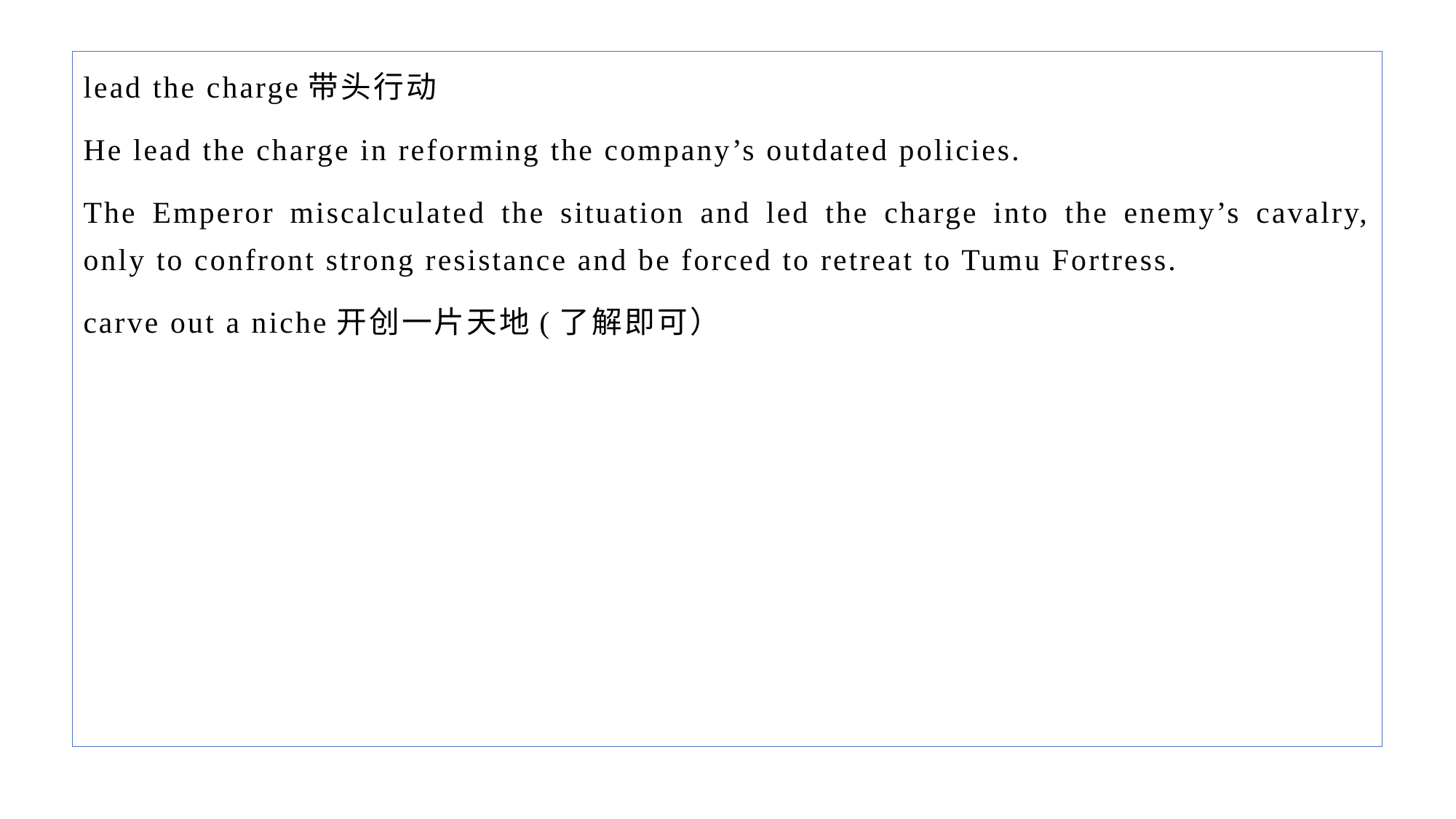

lead the charge带头行动
He lead the charge in reforming the company’s outdated policies.
The Emperor miscalculated the situation and led the charge into the enemy’s cavalry, only to confront strong resistance and be forced to retreat to Tumu Fortress.
carve out a niche开创一片天地(了解即可）